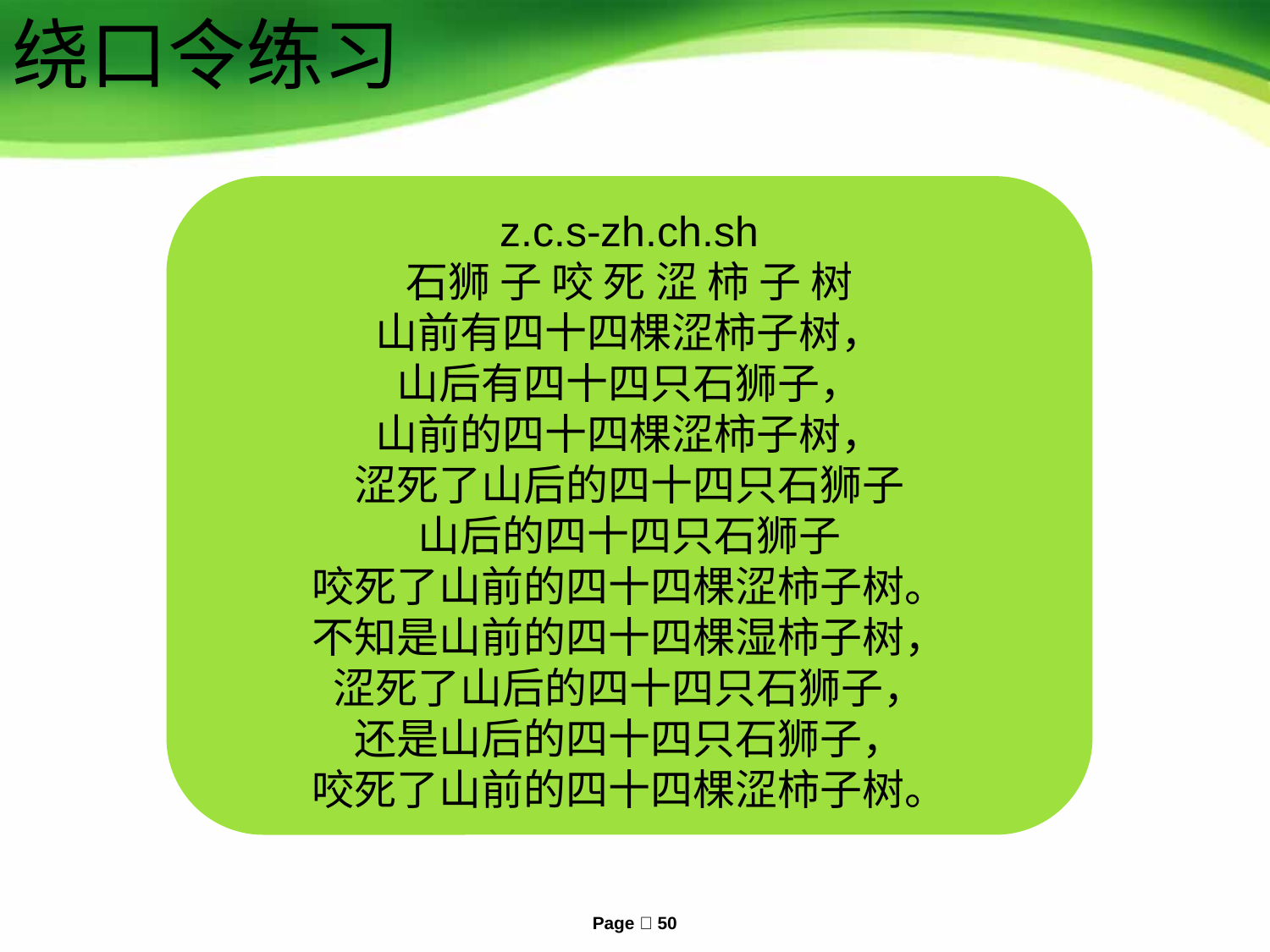

绕口令练习

z.c.s-zh.ch.sh
石狮 子 咬 死 涩 柿 子 树
山前有四十四棵涩柿子树，
山后有四十四只石狮子，
山前的四十四棵涩柿子树，
涩死了山后的四十四只石狮子
山后的四十四只石狮子
咬死了山前的四十四棵涩柿子树。
不知是山前的四十四棵湿柿子树，
涩死了山后的四十四只石狮子，
还是山后的四十四只石狮子，
咬死了山前的四十四棵涩柿子树。